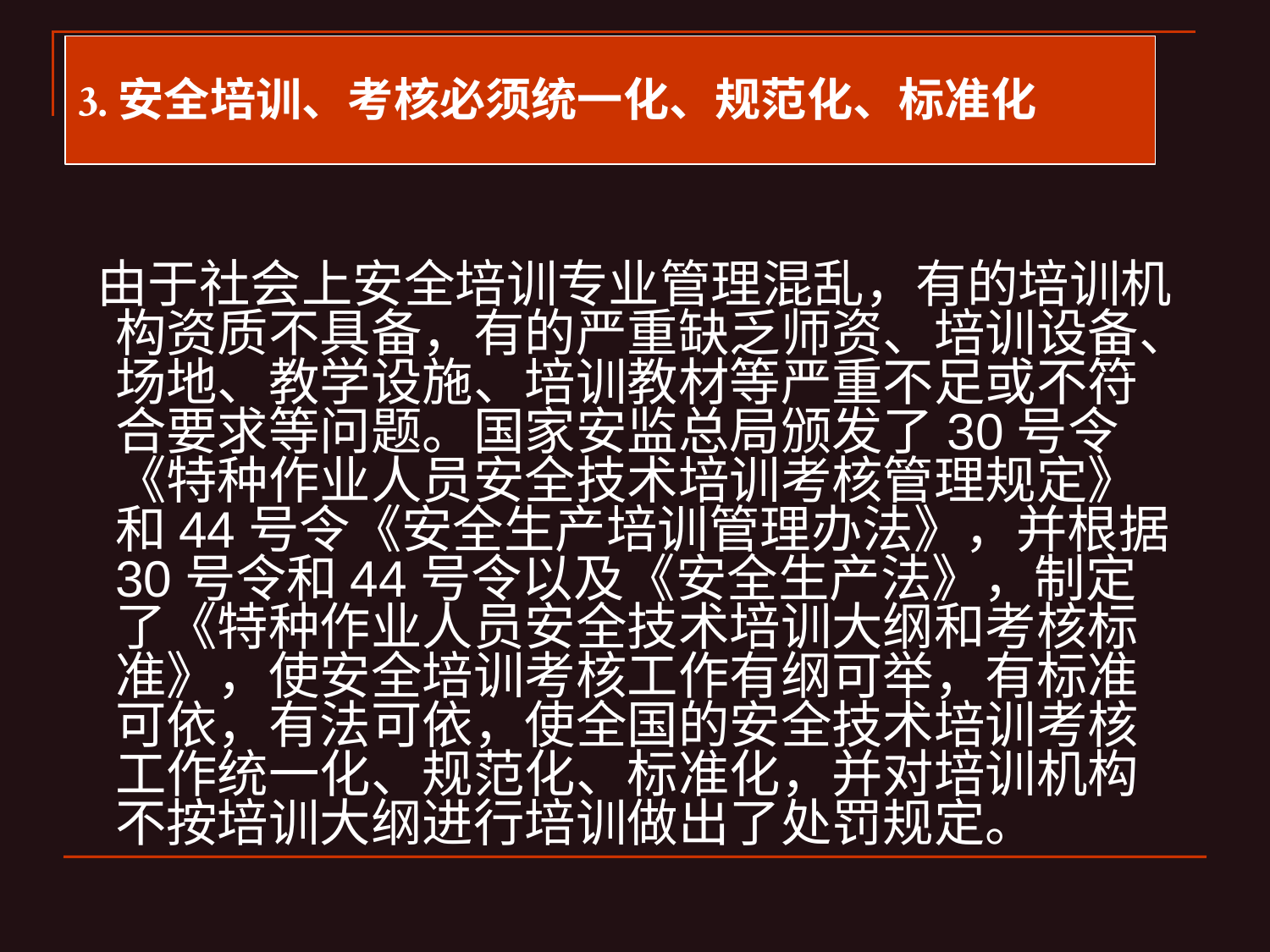

# 3.安全培训、考核必须统一化、规范化、标准化
  由于社会上安全培训专业管理混乱，有的培训机构资质不具备，有的严重缺乏师资、培训设备、场地、教学设施、培训教材等严重不足或不符合要求等问题。国家安监总局颁发了30号令《特种作业人员安全技术培训考核管理规定》和44号令《安全生产培训管理办法》，并根据30号令和44号令以及《安全生产法》，制定了《特种作业人员安全技术培训大纲和考核标准》，使安全培训考核工作有纲可举，有标准可依，有法可依，使全国的安全技术培训考核工作统一化、规范化、标准化，并对培训机构不按培训大纲进行培训做出了处罚规定。